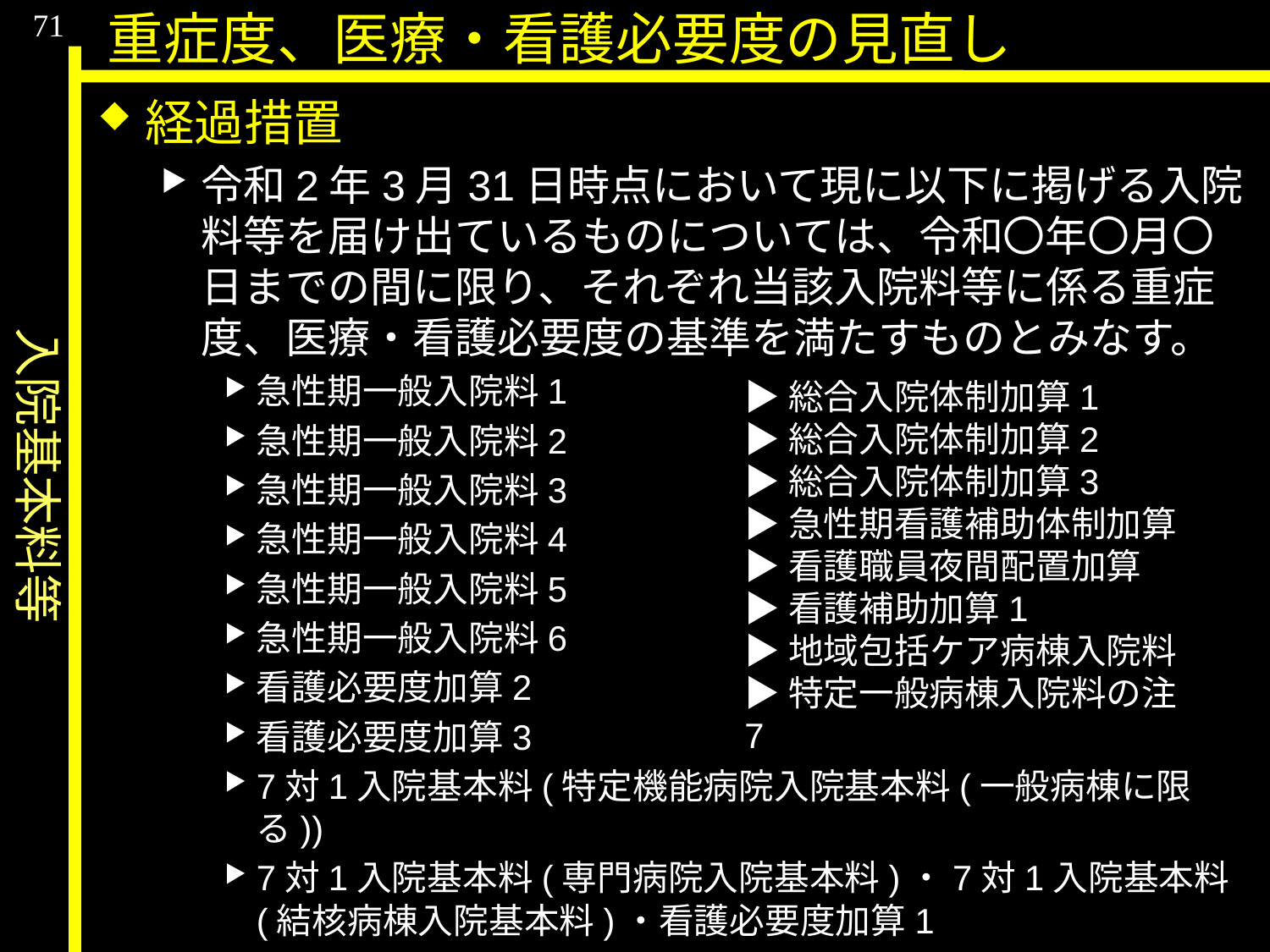

入院基本料等
71
重症度、医療・看護必要度の見直し

経過措置
令和2年3月31日時点において現に以下に掲げる入院料等を届け出ているものについては、令和〇年〇月〇日までの間に限り、それぞれ当該入院料等に係る重症度、医療・看護必要度の基準を満たすものとみなす。
急性期一般入院料1
急性期一般入院料2
急性期一般入院料3
急性期一般入院料4
急性期一般入院料5
急性期一般入院料6
看護必要度加算2
看護必要度加算3
7対1入院基本料(特定機能病院入院基本料(一般病棟に限る))
7対1入院基本料(専門病院入院基本料)・7対1入院基本料(結核病棟入院基本料)・看護必要度加算1

▶総合入院体制加算1
▶総合入院体制加算2
▶総合入院体制加算3
▶急性期看護補助体制加算
▶看護職員夜間配置加算
▶看護補助加算1
▶地域包括ケア病棟入院料
▶特定一般病棟入院料の注7